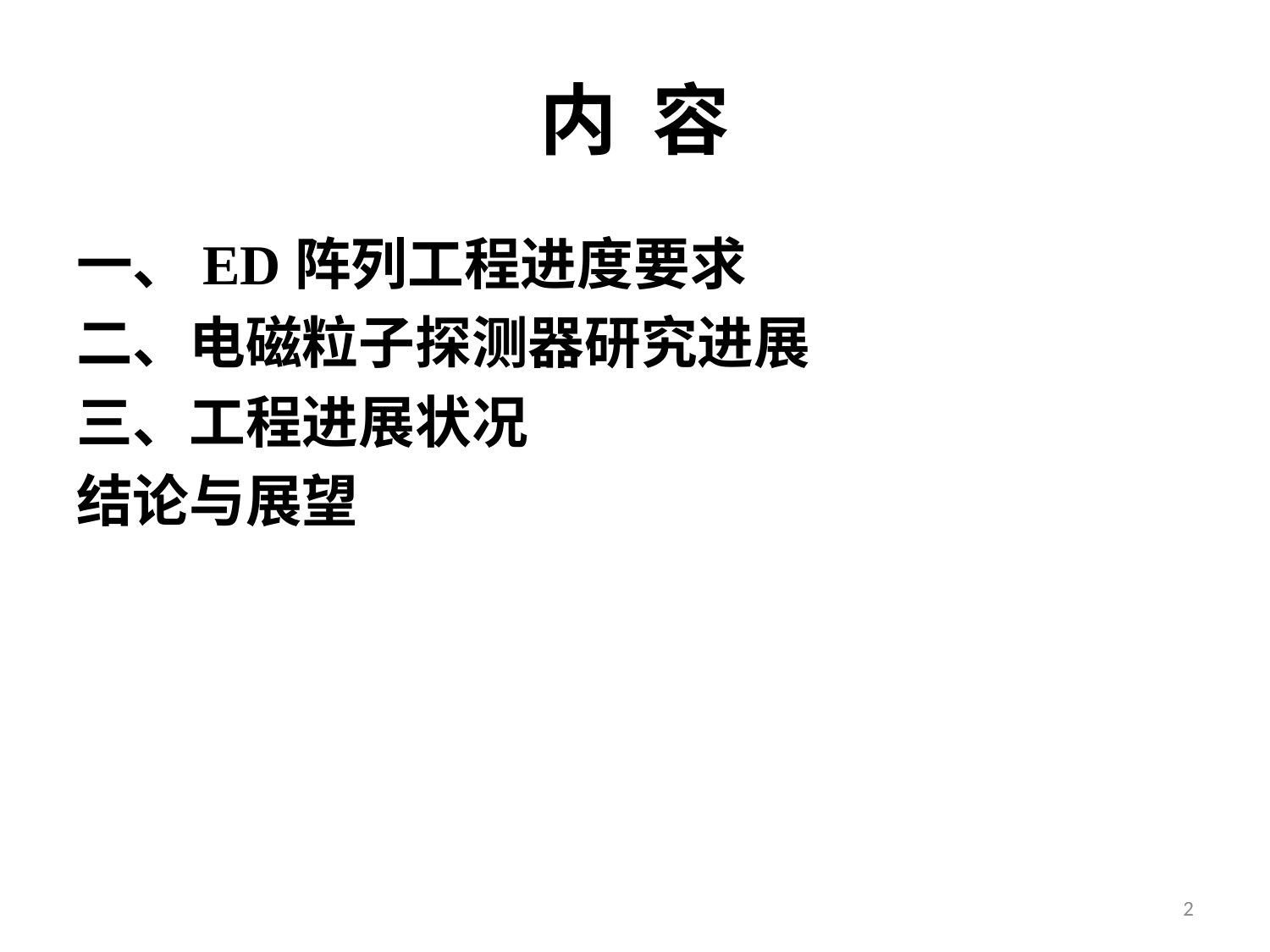

# 内  容
一、ED阵列工程进度要求
二、电磁粒子探测器研究进展
三、工程进展状况
结论与展望
2